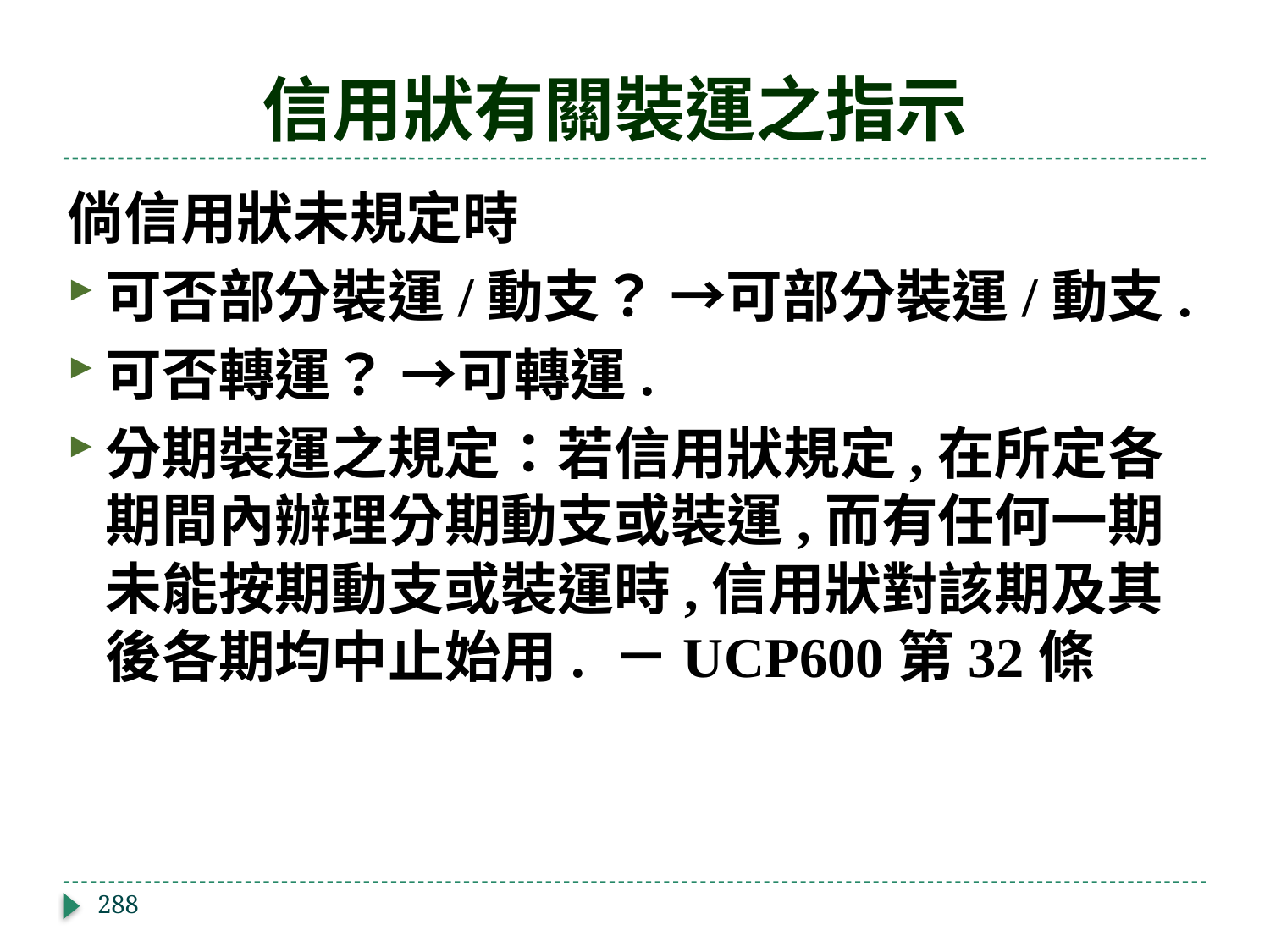

# 信用狀有關裝運之指示
倘信用狀未規定時
可否部分裝運/動支？ →可部分裝運/動支.
可否轉運？ →可轉運.
分期裝運之規定：若信用狀規定,在所定各期間內辦理分期動支或裝運,而有任何一期未能按期動支或裝運時,信用狀對該期及其後各期均中止始用. －UCP600第32條
288